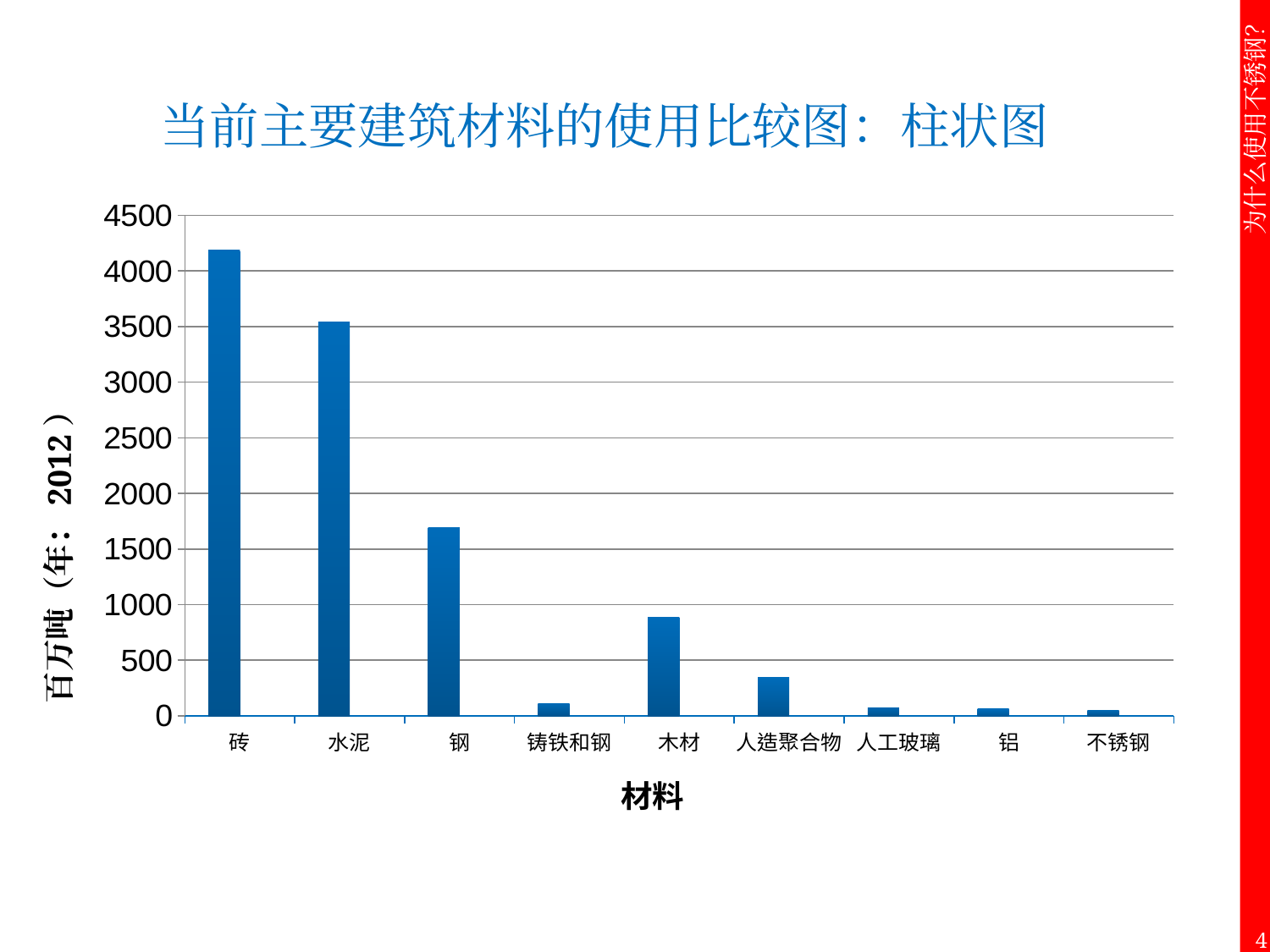

当前主要建筑材料的使用比较图：柱状图

### Chart

| Category | Column2 | Column3 |
|---|---|---|
| 砖 | 4185.0 | None |
| 水泥 | 3545.0 | None |
| 钢 | 1690.0 | None |
| 铸铁和钢 | 110.0 | None |
| 木材 | 887.0 | None |
| 人造聚合物 | 348.0 | None |
| 人工玻璃 | 75.0 | None |
| 铝 | 64.0 | None |
| 不锈钢 | 51.0 | None |
百万吨（年：2012）
4